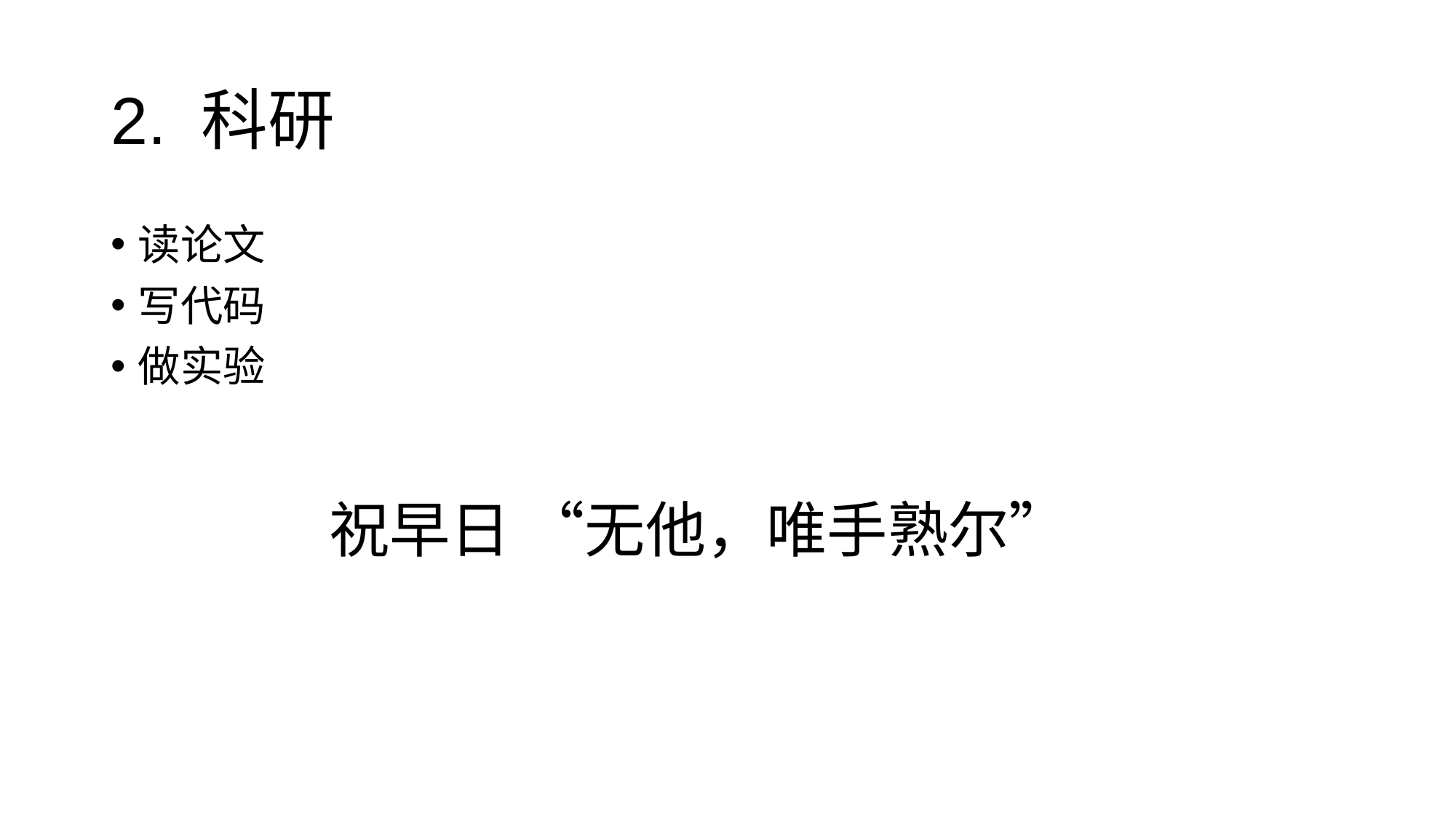

# 2. 科研
读论文
写代码
做实验

		祝早日 “无他，唯手熟尔”